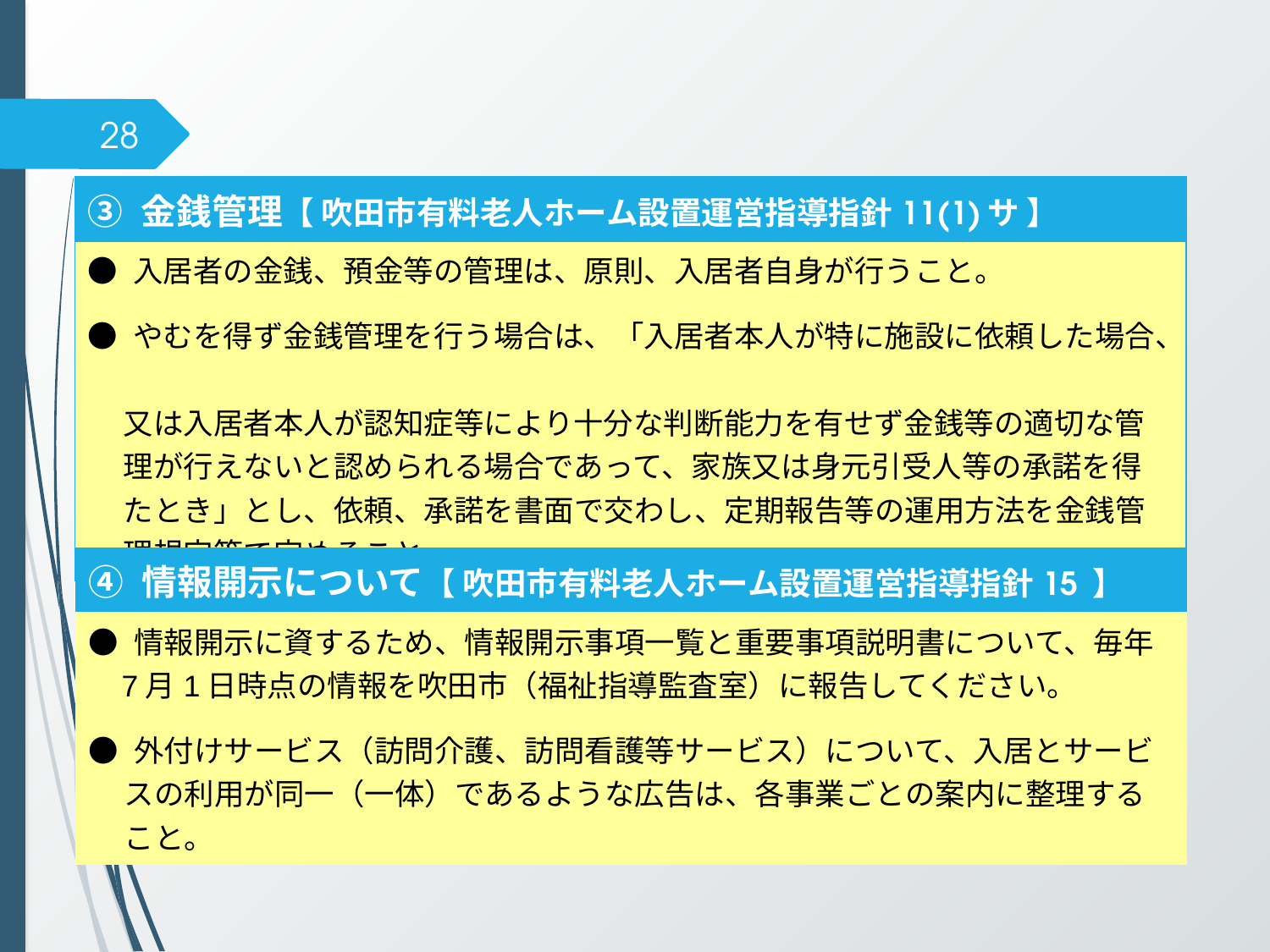

28
| ③ 金銭管理【 吹田市有料老人ホーム設置運営指導指針11(1)サ 】 |
| --- |
| ● 入居者の金銭、預金等の管理は、原則、入居者自身が行うこと。 ● やむを得ず金銭管理を行う場合は、「入居者本人が特に施設に依頼した場合、 又は入居者本人が認知症等により十分な判断能力を有せず金銭等の適切な管 理が行えないと認められる場合であって、家族又は身元引受人等の承諾を得 たとき」とし、依頼、承諾を書面で交わし、定期報告等の運用方法を金銭管 理規定等で定めること。 |
| ④ 情報開示について【 吹田市有料老人ホーム設置運営指導指針15 】 |
| --- |
| ● 情報開示に資するため、情報開示事項一覧と重要事項説明書について、毎年 7月1日時点の情報を吹田市（福祉指導監査室）に報告してください。 ● 外付けサービス（訪問介護、訪問看護等サービス）について、入居とサービ スの利用が同一（一体）であるような広告は、各事業ごとの案内に整理する こと。 |